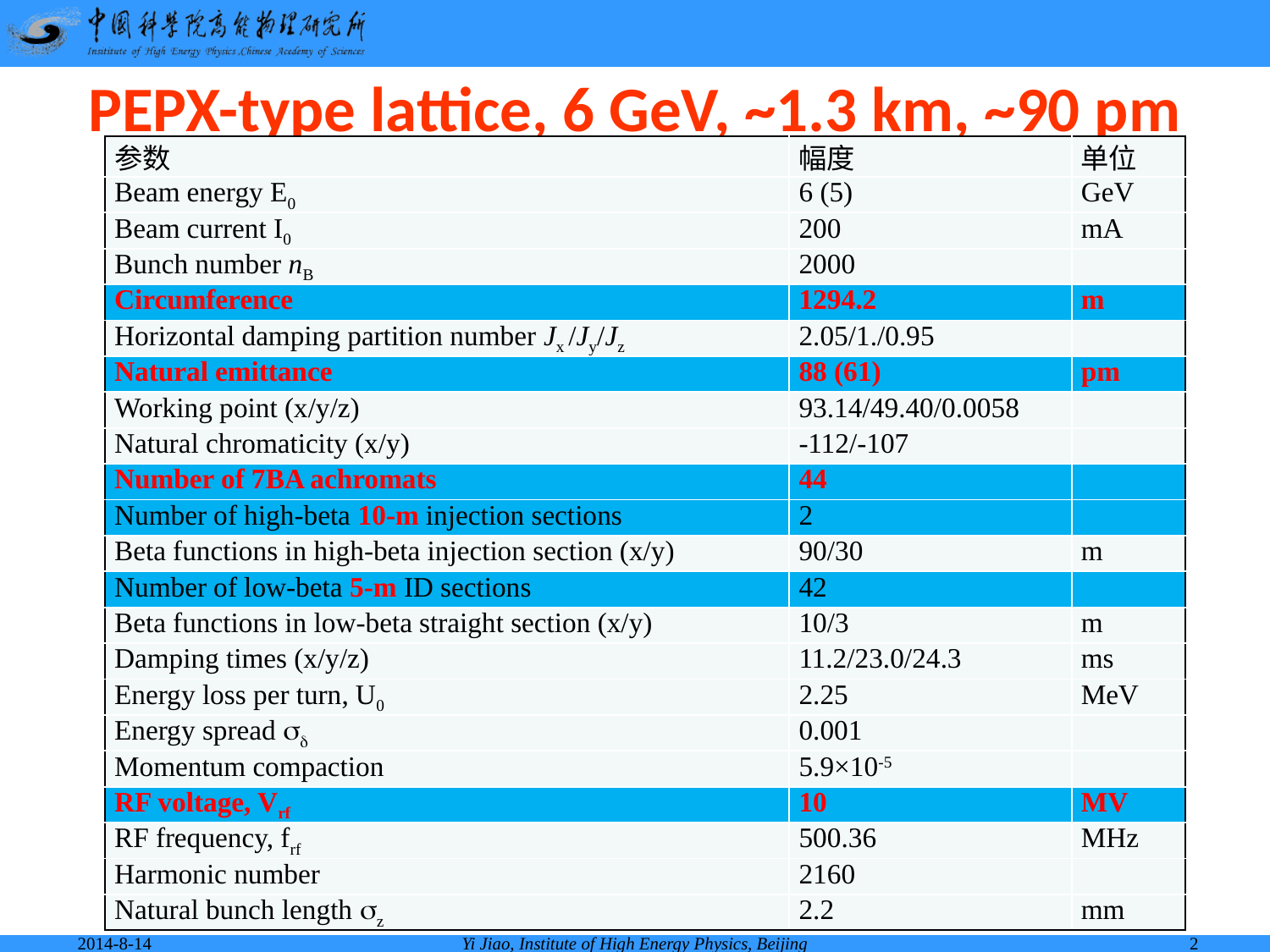

# PEPX-type lattice, 6 GeV, ~1.3 km, ~90 pm
| 参数 | 幅度 | 单位 |
| --- | --- | --- |
| Beam energy E0 | 6 (5) | GeV |
| Beam current I0 | 200 | mA |
| Bunch number nB | 2000 |  |
| Circumference | 1294.2 | m |
| Horizontal damping partition number Jx /Jy/Jz | 2.05/1./0.95 |  |
| Natural emittance | 88 (61) | pm |
| Working point (x/y/z) | 93.14/49.40/0.0058 |  |
| Natural chromaticity (x/y) | -112/-107 |  |
| Number of 7BA achromats | 44 |  |
| Number of high-beta 10-m injection sections | 2 |  |
| Beta functions in high-beta injection section (x/y) | 90/30 | m |
| Number of low-beta 5-m ID sections | 42 |  |
| Beta functions in low-beta straight section (x/y) | 10/3 | m |
| Damping times (x/y/z) | 11.2/23.0/24.3 | ms |
| Energy loss per turn, U0 | 2.25 | MeV |
| Energy spread σδ | 0.001 |  |
| Momentum compaction | 5.9×10-5 |  |
| RF voltage, Vrf | 10 | MV |
| RF frequency, frf | 500.36 | MHz |
| Harmonic number | 2160 |  |
| Natural bunch length σz | 2.2 | mm |
2014-8-14
Yi Jiao, Institute of High Energy Physics, Beijing
2